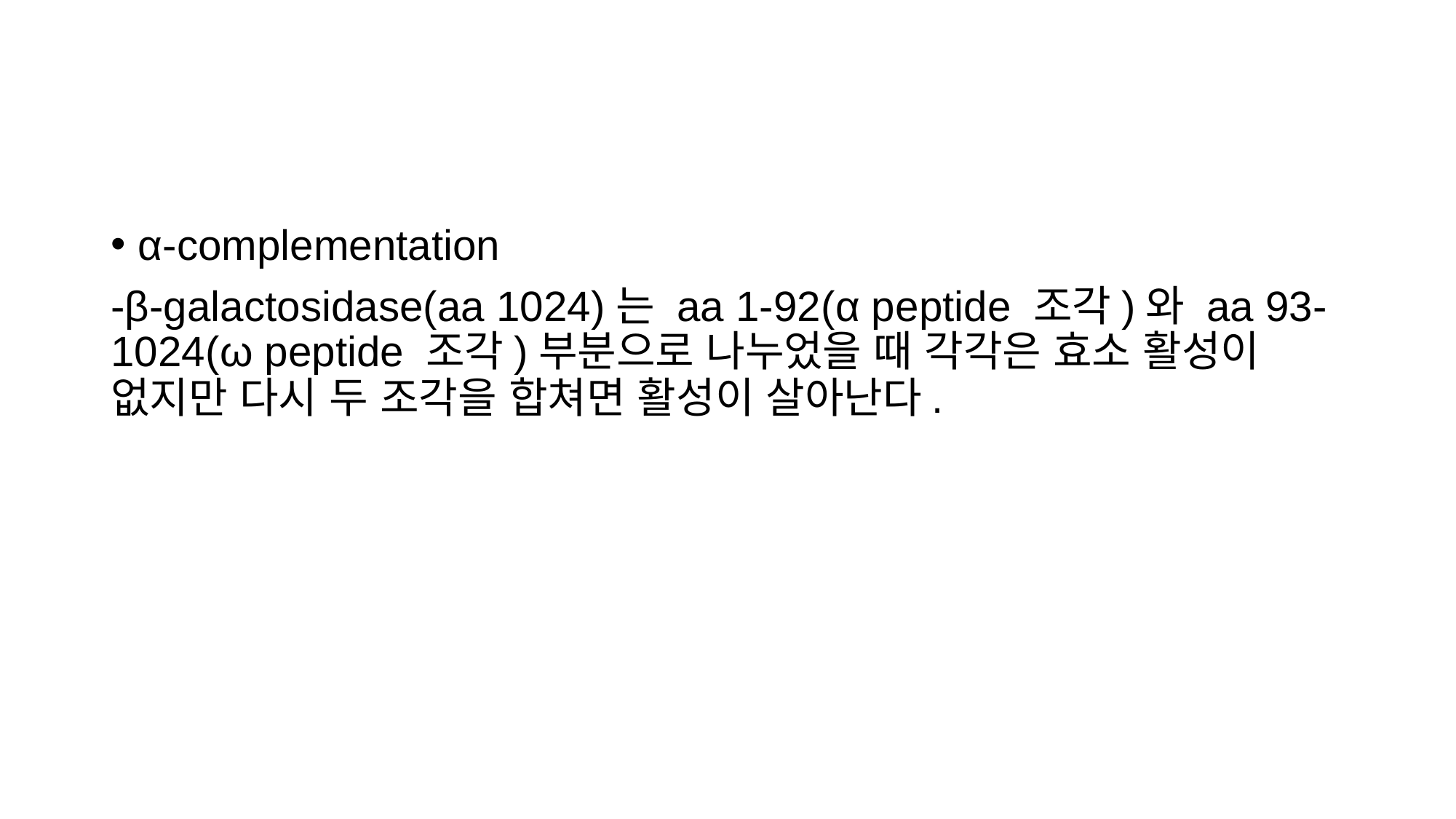

#
α-complementation
-β-galactosidase(aa 1024)는 aa 1-92(α peptide 조각)와 aa 93-1024(ω peptide 조각)부분으로 나누었을 때 각각은 효소 활성이 없지만 다시 두 조각을 합쳐면 활성이 살아난다.